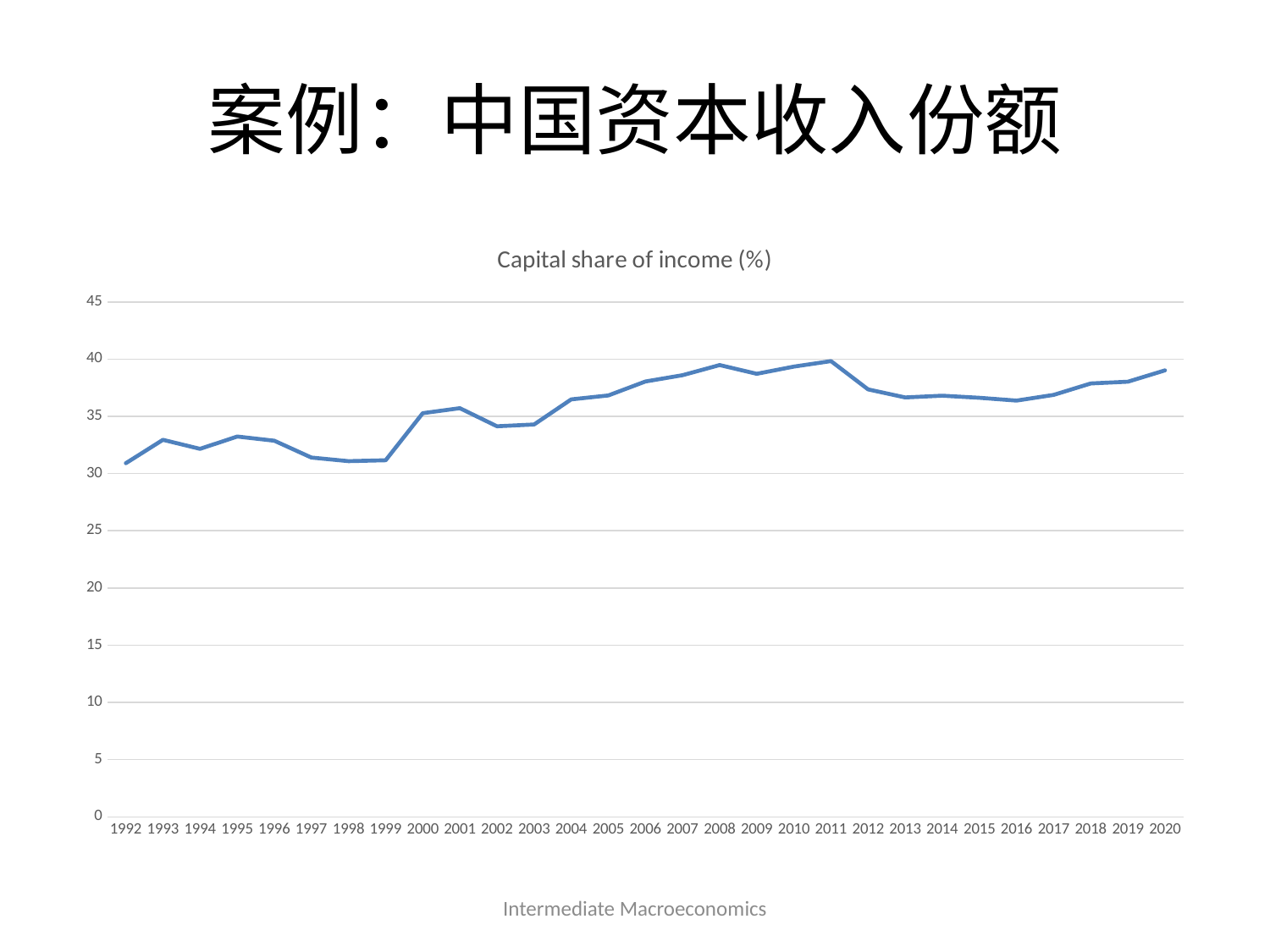

# 案例：中国资本收入份额

### Chart:

| Category | Capital share of income (%) |
|---|---|
| 33969 | 30.901145839136813 |
| 34334 | 32.94719801663558 |
| 34699 | 32.15503165075656 |
| 35064 | 33.23540103662057 |
| 35430 | 32.866419581716464 |
| 35795 | 31.396122725488457 |
| 36160 | 31.08165298812947 |
| 36525 | 31.159381826575572 |
| 36891 | 35.27345773706692 |
| 37256 | 35.709387242921444 |
| 37621 | 34.129899852658504 |
| 37986 | 34.28797668727195 |
| 38352 | 36.47694527650094 |
| 38717 | 36.82528790823273 |
| 39082 | 38.04124811304732 |
| 39447 | 38.59388674577747 |
| 39813 | 39.47753673728033 |
| 40178 | 38.71546556040415 |
| 40543 | 39.343886421553684 |
| 40908 | 39.82409366396251 |
| 41274 | 37.353474242309616 |
| 41639 | 36.651255820477566 |
| 42004 | 36.80017385793729 |
| 42369 | 36.61661776542903 |
| 42735 | 36.37463308186169 |
| 43100 | 36.87225519257103 |
| 43465 | 37.87357458548748 |
| 43830 | 38.02381559812279 |
| 44196 | 39.0146602696078 |
Intermediate Macroeconomics